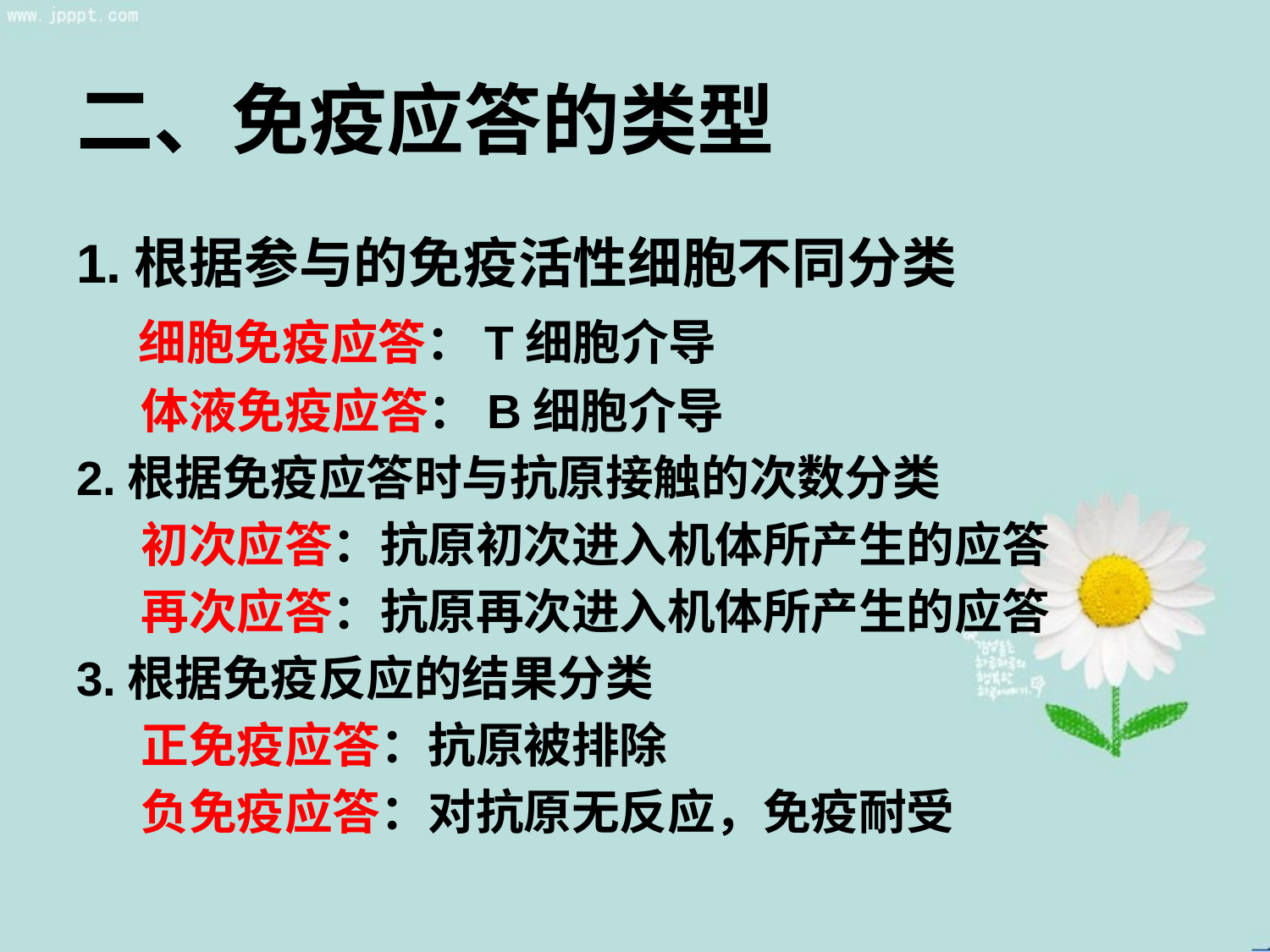

# 二、免疫应答的类型
1.根据参与的免疫活性细胞不同分类
    细胞免疫应答：T细胞介导
     体液免疫应答：B细胞介导
2.根据免疫应答时与抗原接触的次数分类
     初次应答：抗原初次进入机体所产生的应答
     再次应答：抗原再次进入机体所产生的应答
3.根据免疫反应的结果分类
     正免疫应答：抗原被排除
     负免疫应答：对抗原无反应，免疫耐受